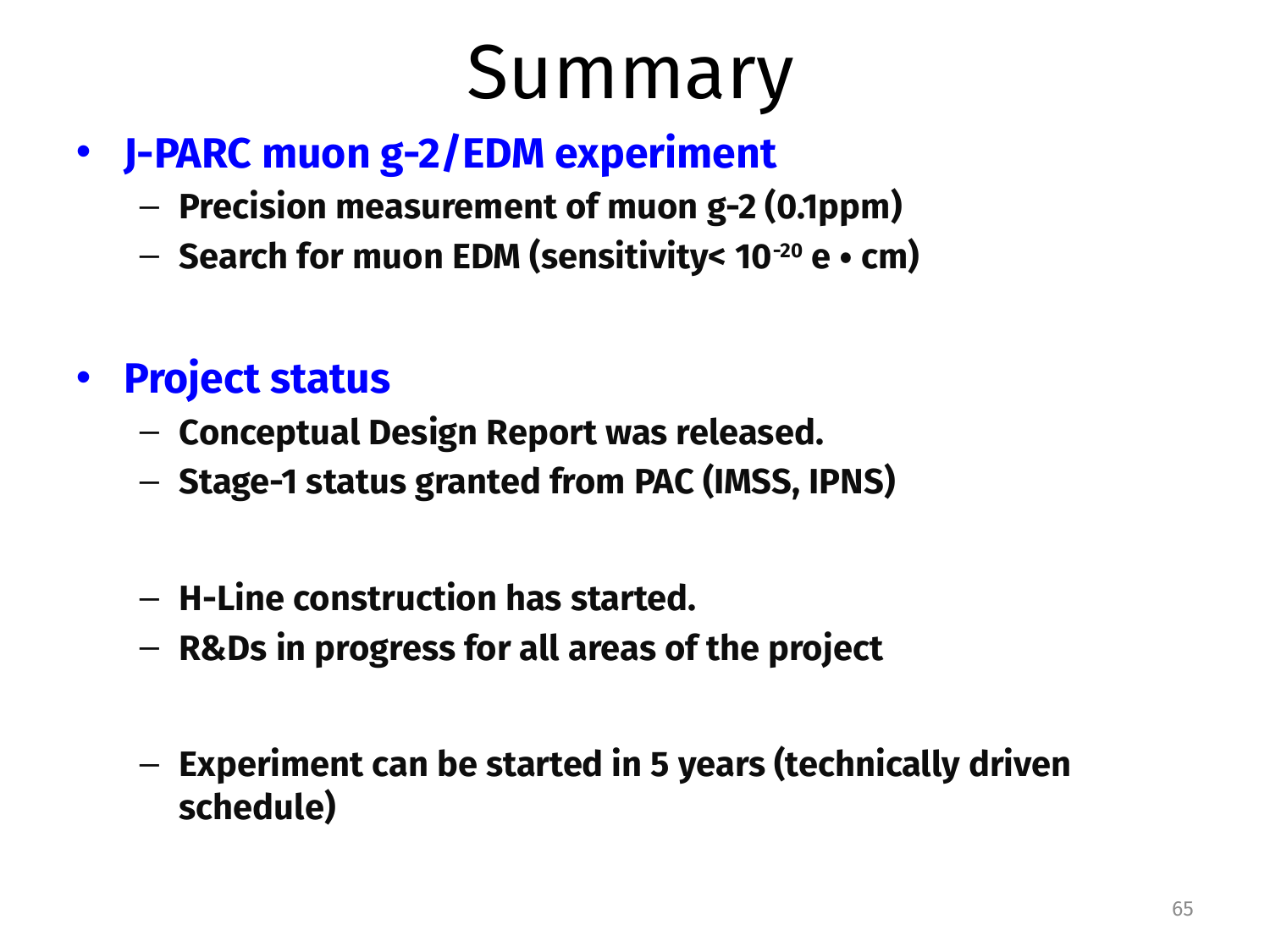

# Summary
J-PARC muon g-2/EDM experiment
Precision measurement of muon g-2 (0.1ppm)
Search for muon EDM (sensitivity< 10-20 e・cm)

Project status
Conceptual Design Report was released.
Stage-1 status granted from PAC (IMSS, IPNS)

H-Line construction has started.
R&Ds in progress for all areas of the project

Experiment can be started in 5 years (technically driven schedule)

65